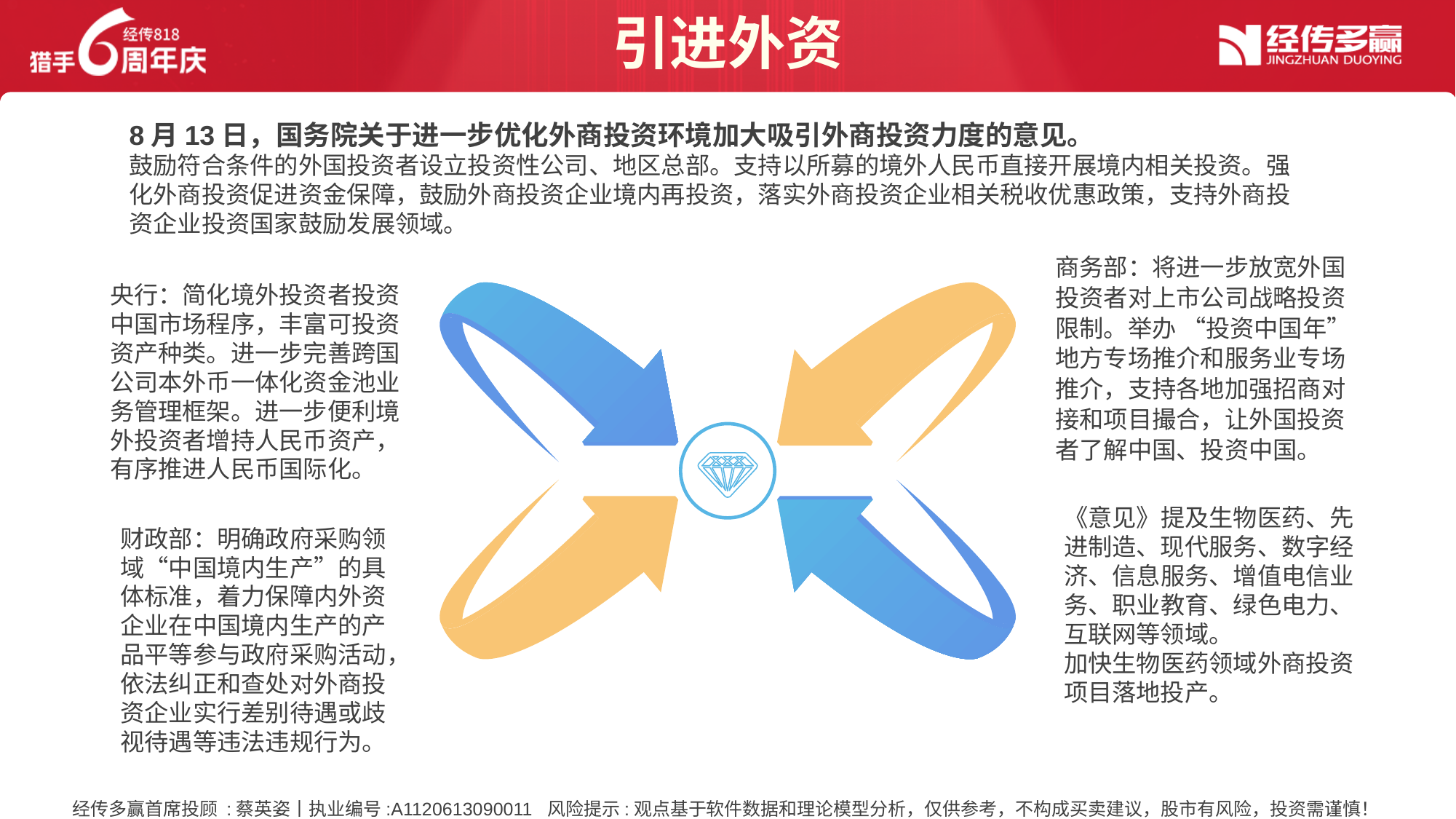

引进外资
8月13日，国务院关于进一步优化外商投资环境加大吸引外商投资力度的意见。
鼓励符合条件的外国投资者设立投资性公司、地区总部。支持以所募的境外人民币直接开展境内相关投资。强化外商投资促进资金保障，鼓励外商投资企业境内再投资，落实外商投资企业相关税收优惠政策，支持外商投资企业投资国家鼓励发展领域。
商务部：将进一步放宽外国投资者对上市公司战略投资限制。举办 “投资中国年”地方专场推介和服务业专场推介，支持各地加强招商对接和项目撮合，让外国投资者了解中国、投资中国。

央行：简化境外投资者投资中国市场程序，丰富可投资资产种类。进一步完善跨国公司本外币一体化资金池业务管理框架。进一步便利境外投资者增持人民币资产，有序推进人民币国际化。

《意见》提及生物医药、先进制造、现代服务、数字经济、信息服务、增值电信业务、职业教育、绿色电力、互联网等领域。
加快生物医药领域外商投资项目落地投产。
财政部：明确政府采购领域“中国境内生产”的具体标准，着力保障内外资企业在中国境内生产的产品平等参与政府采购活动，依法纠正和查处对外商投资企业实行差别待遇或歧视待遇等违法违规行为。